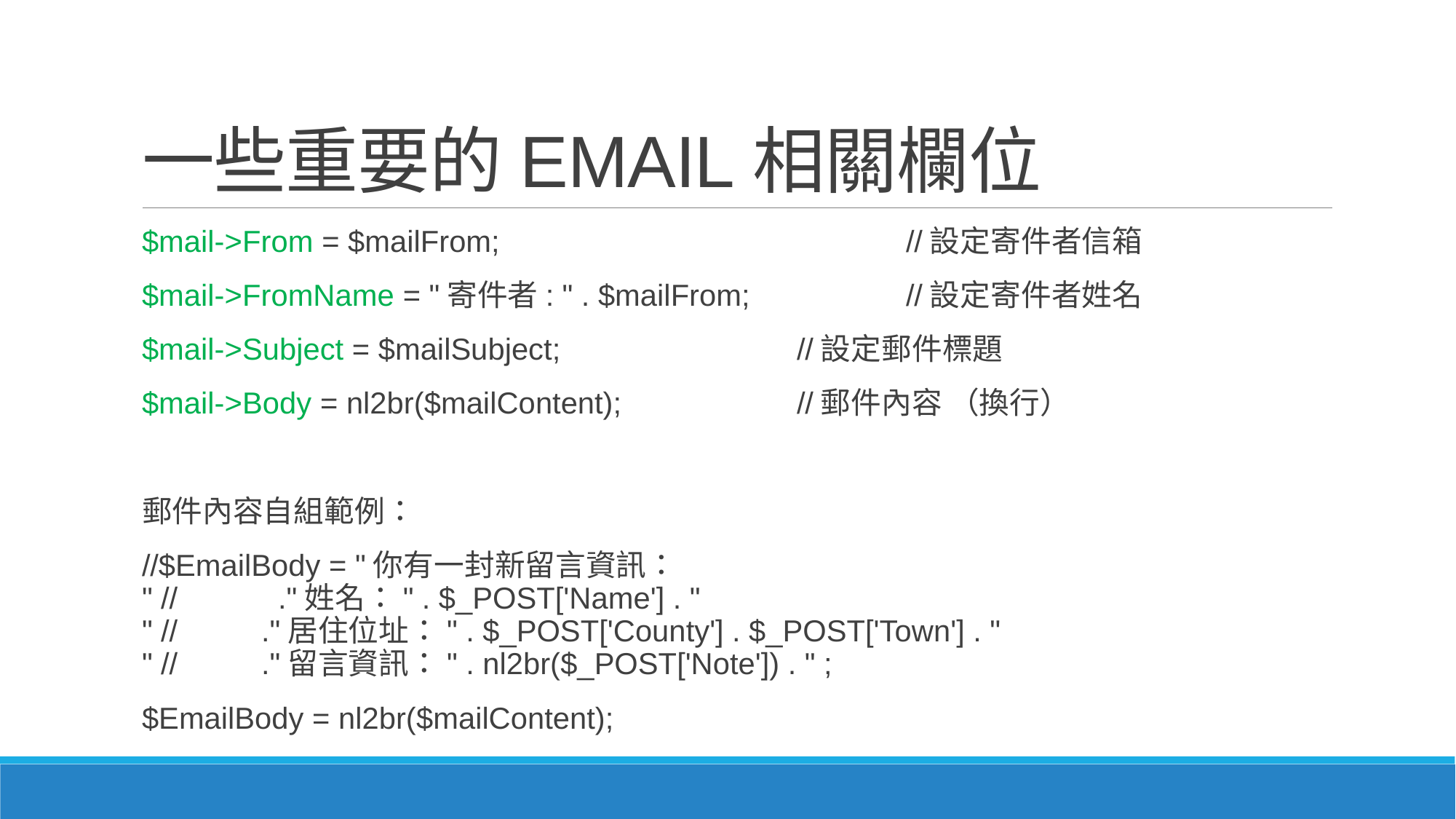

# 一些重要的EMAIL相關欄位
$mail‐>From = $mailFrom; 				//設定寄件者信箱
$mail‐>FromName = "寄件者: " . $mailFrom; 		//設定寄件者姓名
$mail‐>Subject = $mailSubject; 			//設定郵件標題
$mail->Body = nl2br($mailContent);      		//郵件內容 （換行）

郵件內容自組範例：
//$EmailBody = "你有一封新留言資訊：
" //            ."姓名：" . $_POST['Name'] . "
" //          ."居住位址：" . $_POST['County'] . $_POST['Town'] . "
" //          ."留言資訊：" . nl2br($_POST['Note']) . " ;
$EmailBody = nl2br($mailContent);